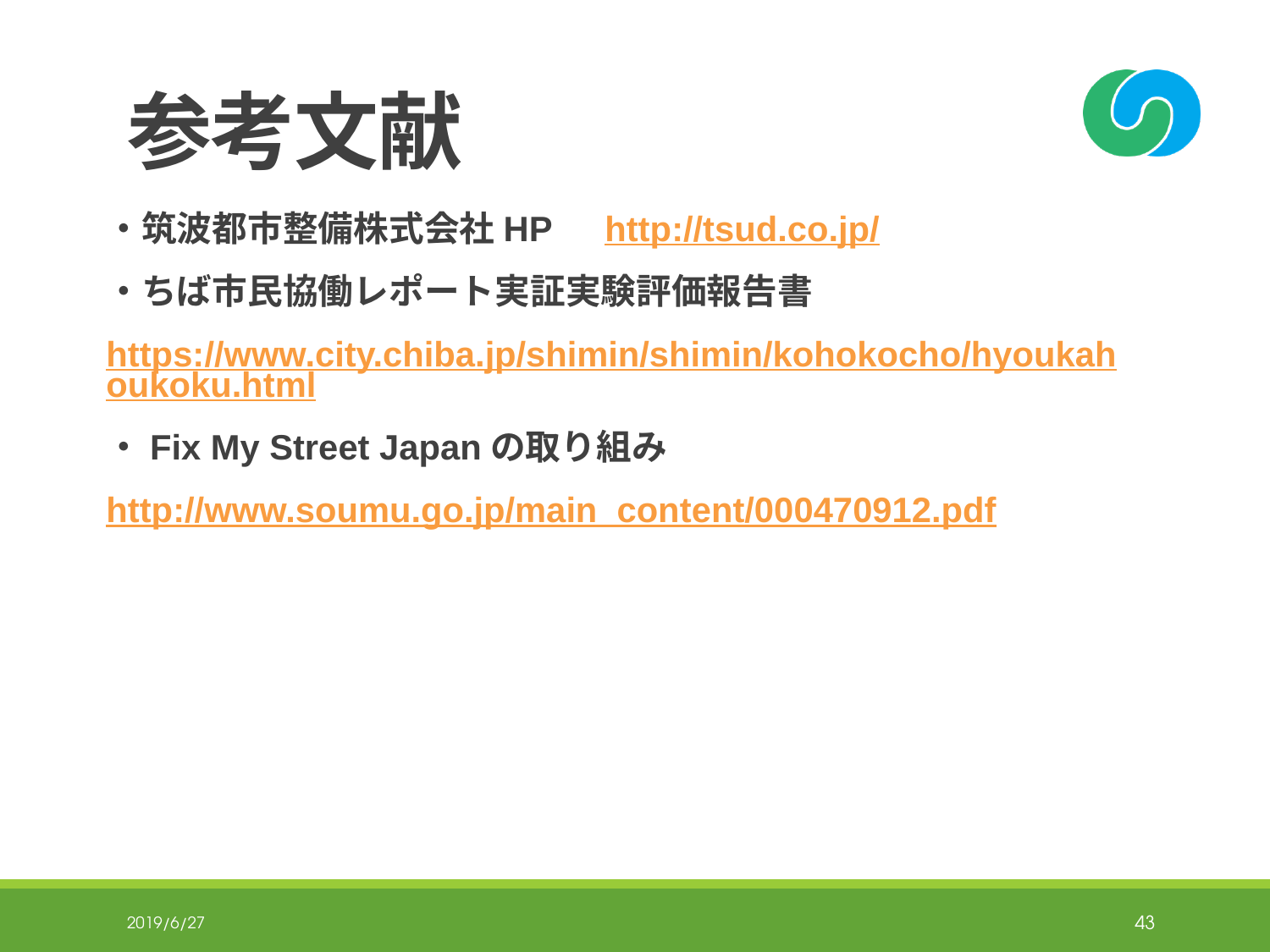

# 参考文献
・筑波都市整備株式会社HP　http://tsud.co.jp/
・ちば市民協働レポート実証実験評価報告書
https://www.city.chiba.jp/shimin/shimin/kohokocho/hyoukahoukoku.html
・Fix My Street Japanの取り組み
http://www.soumu.go.jp/main_content/000470912.pdf
2019/6/27
43